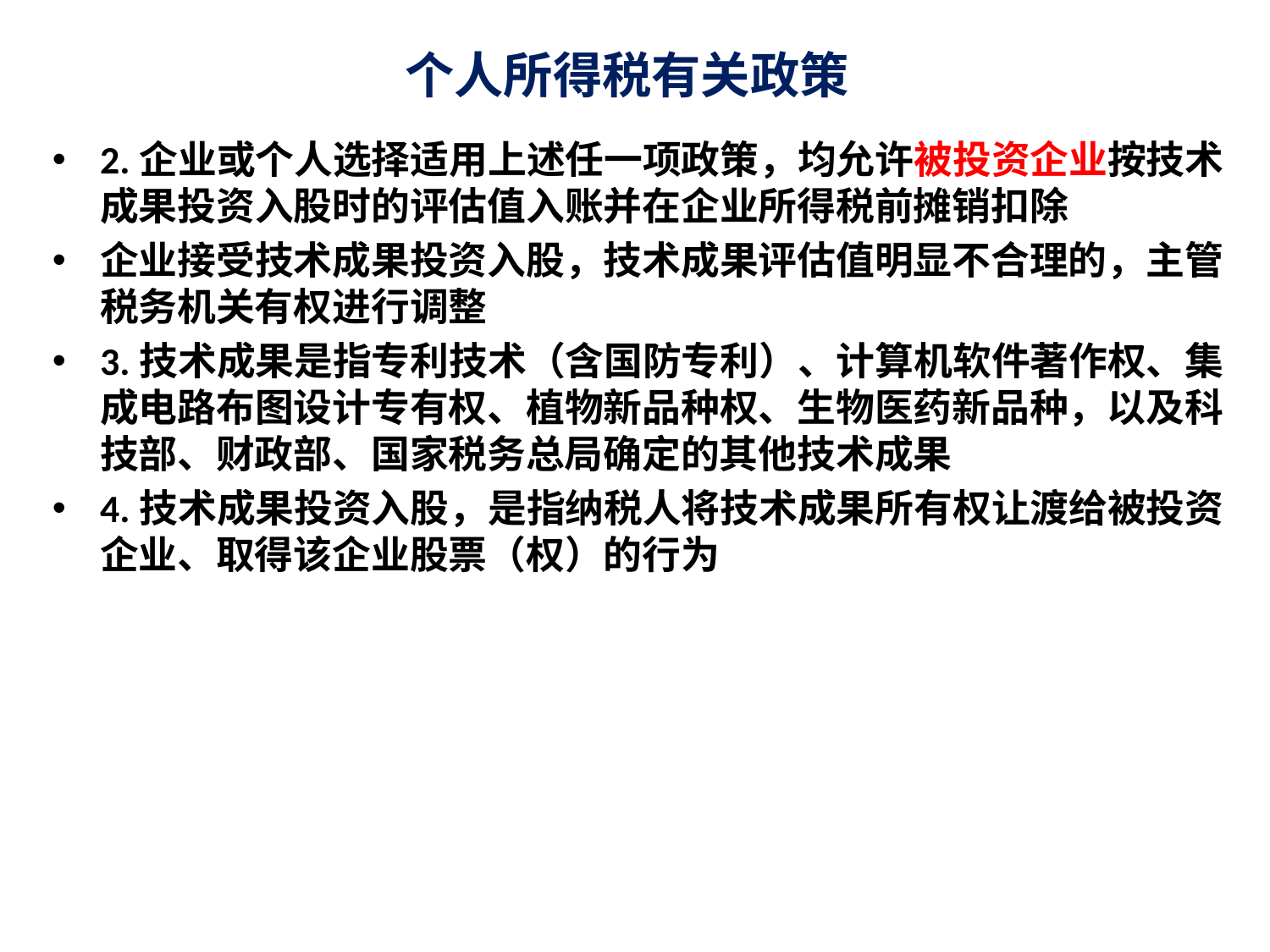

# 个人所得税有关政策
2.企业或个人选择适用上述任一项政策，均允许被投资企业按技术成果投资入股时的评估值入账并在企业所得税前摊销扣除
企业接受技术成果投资入股，技术成果评估值明显不合理的，主管税务机关有权进行调整
3.技术成果是指专利技术（含国防专利）、计算机软件著作权、集成电路布图设计专有权、植物新品种权、生物医药新品种，以及科技部、财政部、国家税务总局确定的其他技术成果
4.技术成果投资入股，是指纳税人将技术成果所有权让渡给被投资企业、取得该企业股票（权）的行为